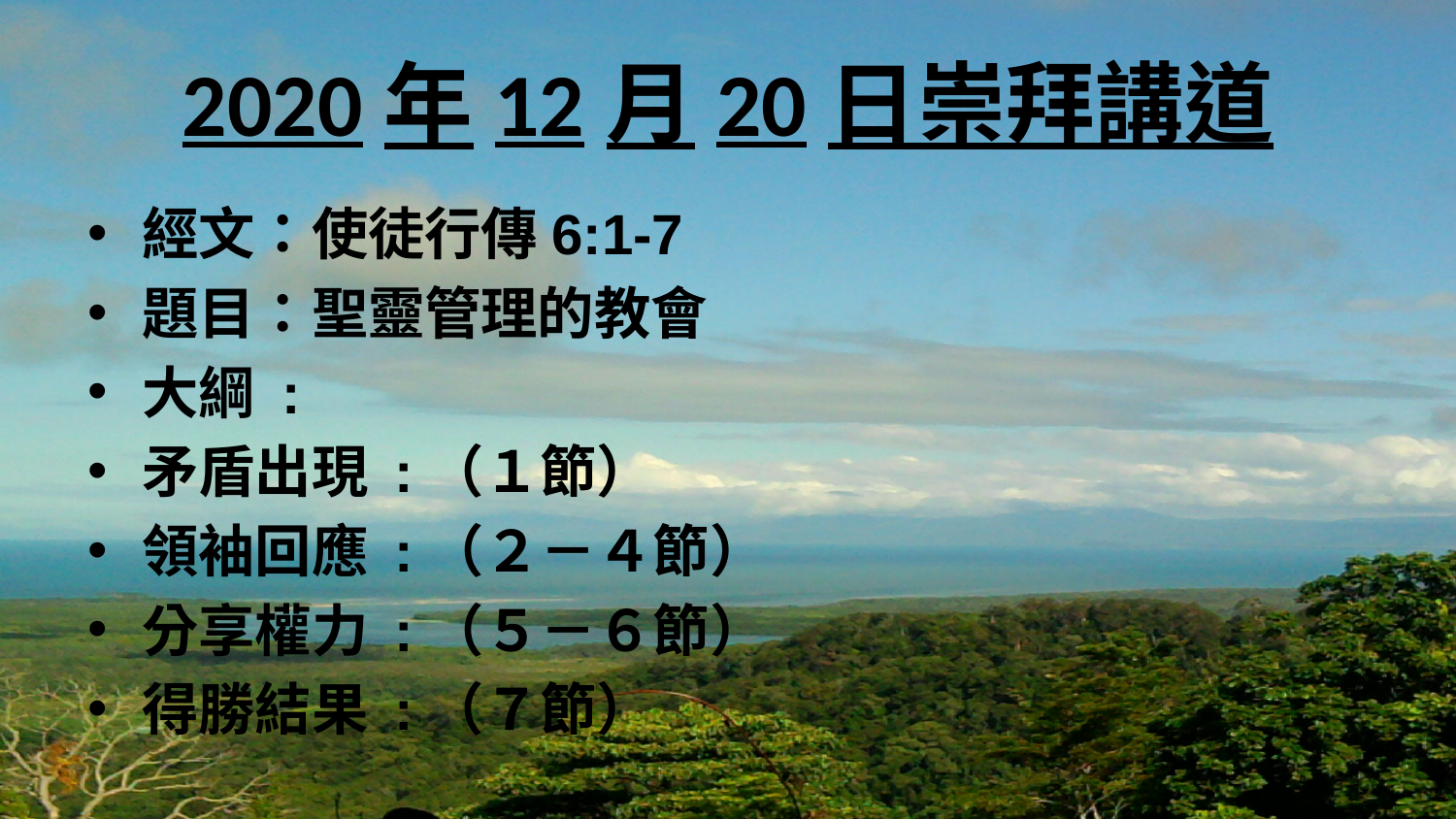

# 2020年12月20日崇拜講道
經文：使徒行傳6:1-7
題目：聖靈管理的教會
大綱 :
矛盾出現 :（１節）
領袖回應 :（２－４節）
分享權力 :（５－６節）
得勝結果 :（７節）